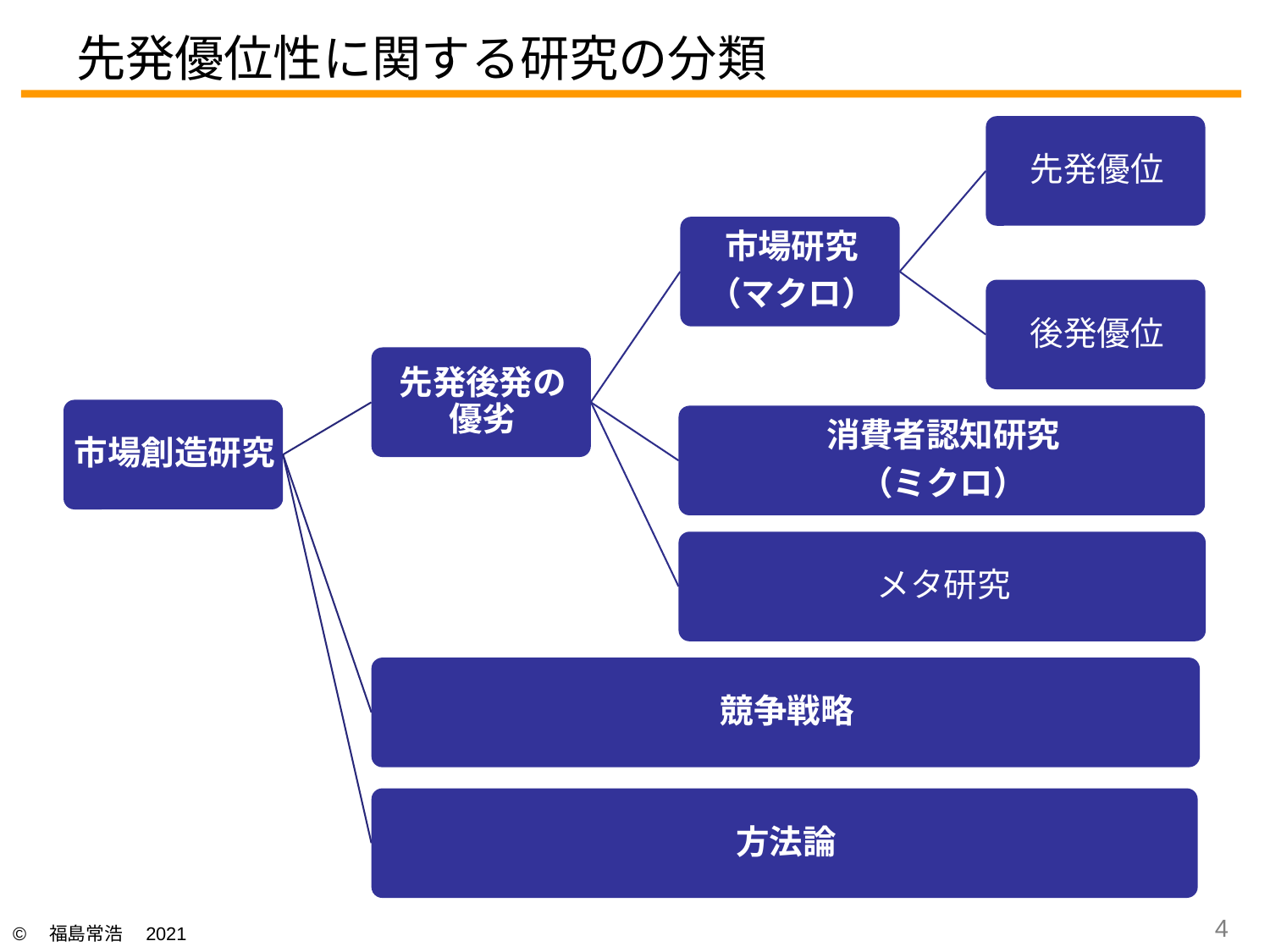

# 先発優位性に関する研究の分類
市場創造研究

先発後発の
優劣

市場研究
（マクロ）

先発優位

後発優位

消費者認知研究
（ミクロ）

メタ研究

競争戦略

方法論
4